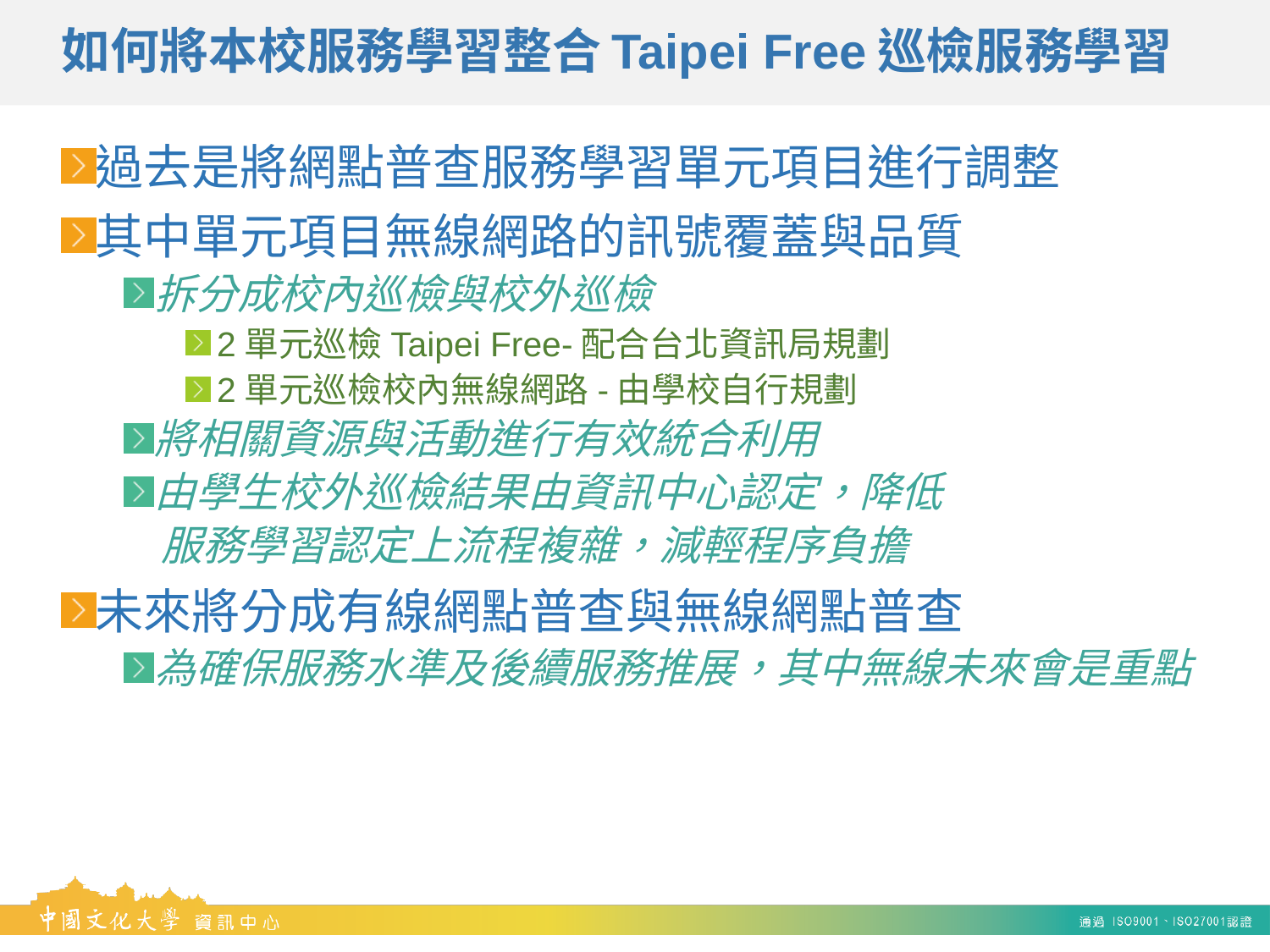

# 如何將本校服務學習整合Taipei Free巡檢服務學習
過去是將網點普查服務學習單元項目進行調整
其中單元項目無線網路的訊號覆蓋與品質
拆分成校內巡檢與校外巡檢
2單元巡檢Taipei Free-配合台北資訊局規劃
2單元巡檢校內無線網路-由學校自行規劃
將相關資源與活動進行有效統合利用
由學生校外巡檢結果由資訊中心認定，降低
   服務學習認定上流程複雜，減輕程序負擔
未來將分成有線網點普查與無線網點普查
為確保服務水準及後續服務推展，其中無線未來會是重點